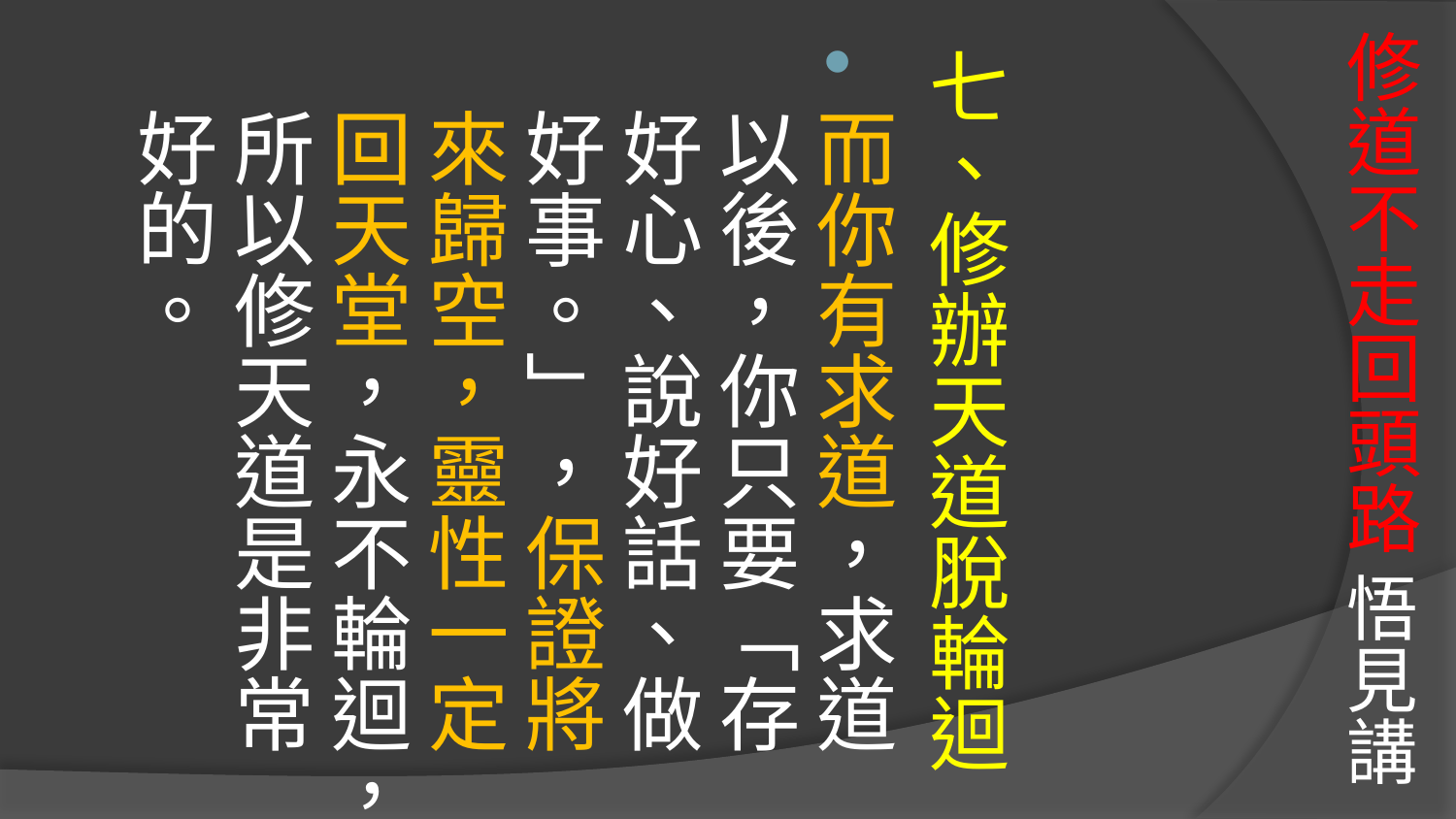

# 修道不走回頭路 悟見講
七、修辦天道脫輪迴
而你有求道，求道以後，你只要「存好心、說好話、做好事。」，保證將來歸空，靈性一定回天堂，永不輪迴，所以修天道是非常好的。